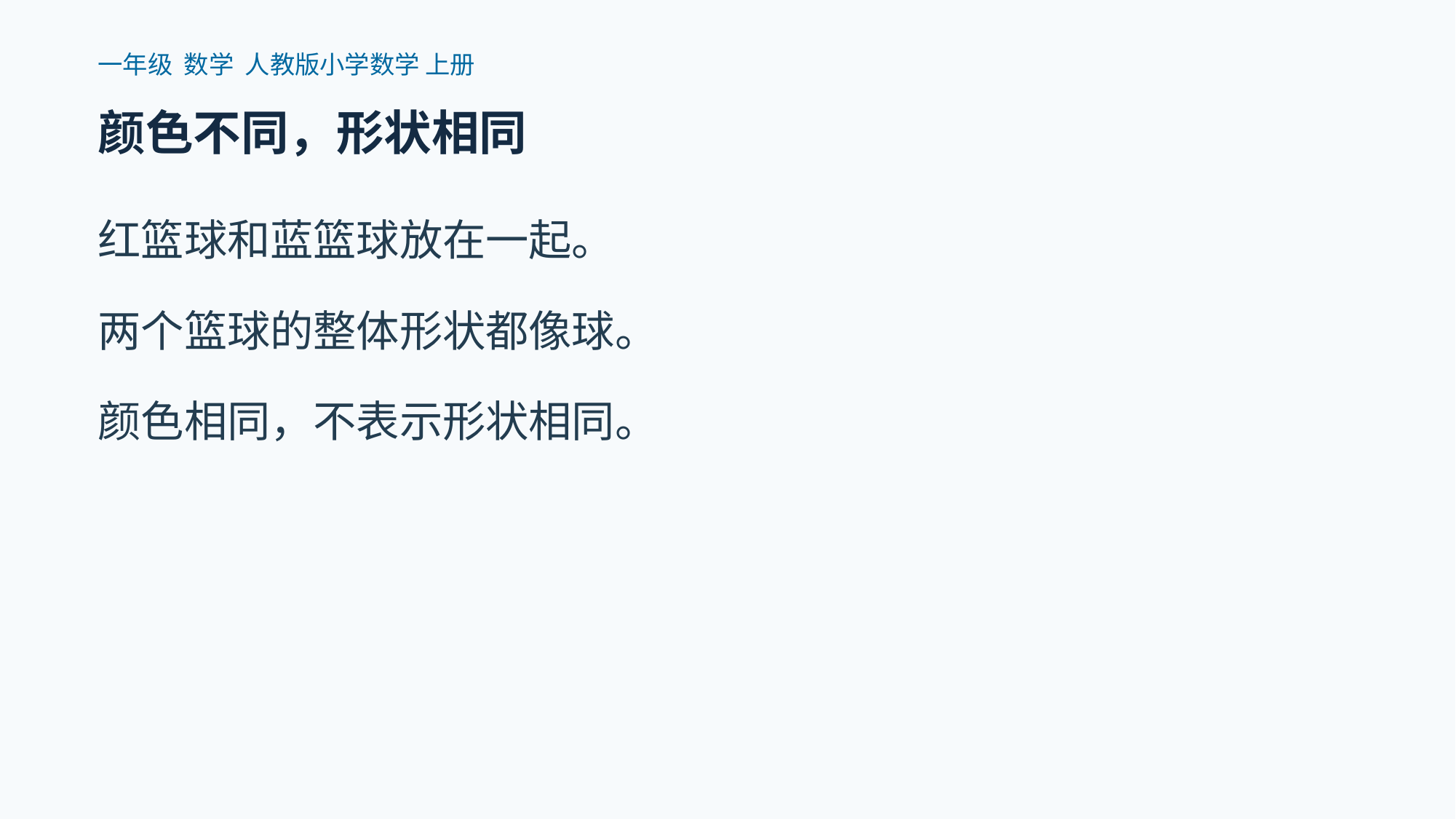

一年级  数学  人教版小学数学 上册
颜色不同，形状相同
红篮球和蓝篮球放在一起。
两个篮球的整体形状都像球。
颜色相同，不表示形状相同。